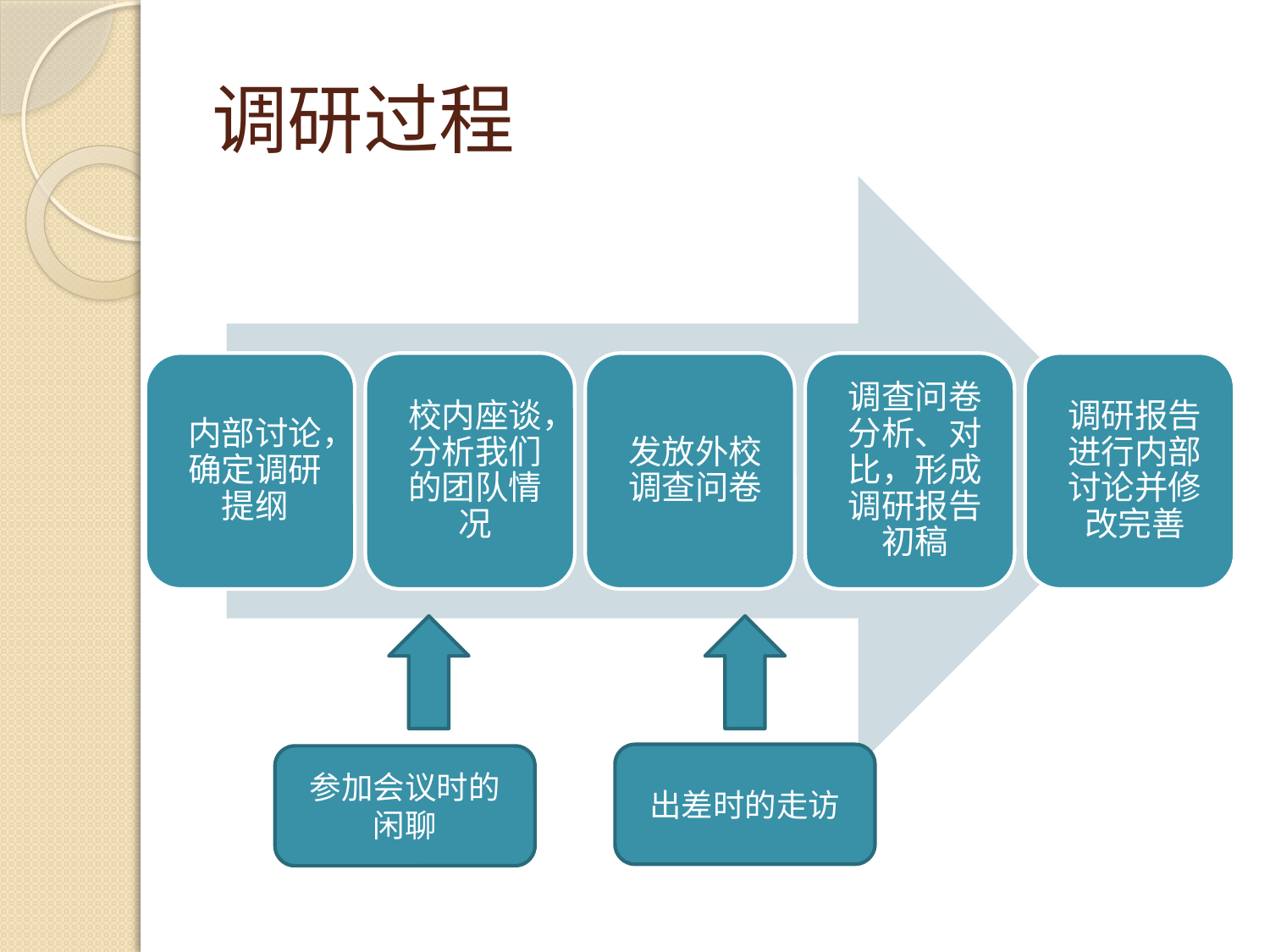

# 调研过程
内部讨论，确定调研提纲
校内座谈，分析我们的团队情况
发放外校调查问卷
调查问卷分析、对比，形成调研报告初稿
调研报告进行内部讨论并修改完善

出差时的走访
参加会议时的
闲聊